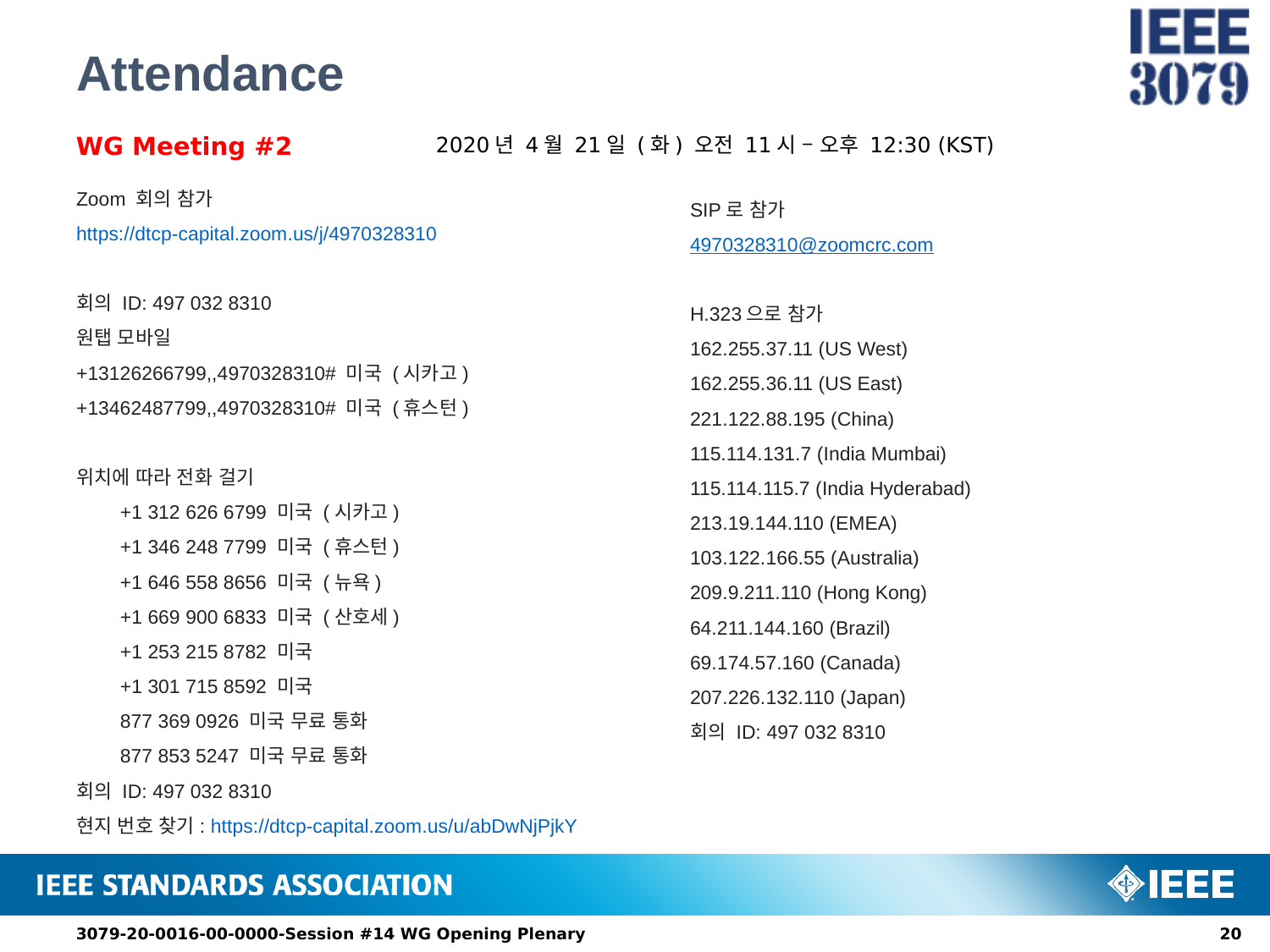

# Attendance
WG Meeting #2
2020년 4월 21일 (화) 오전 11시 – 오후 12:30 (KST)
Zoom 회의 참가
https://dtcp-capital.zoom.us/j/4970328310

회의 ID: 497 032 8310
원탭 모바일
+13126266799,,4970328310# 미국 (시카고)
+13462487799,,4970328310# 미국 (휴스턴)

위치에 따라 전화 걸기
        +1 312 626 6799 미국 (시카고)
        +1 346 248 7799 미국 (휴스턴)
        +1 646 558 8656 미국 (뉴욕)
        +1 669 900 6833 미국 (산호세)
        +1 253 215 8782 미국
        +1 301 715 8592 미국
        877 369 0926 미국 무료 통화
        877 853 5247 미국 무료 통화
회의 ID: 497 032 8310
현지 번호 찾기: https://dtcp-capital.zoom.us/u/abDwNjPjkY
SIP로 참가
4970328310@zoomcrc.com

H.323으로 참가
162.255.37.11 (US West)
162.255.36.11 (US East)
221.122.88.195 (China)
115.114.131.7 (India Mumbai)
115.114.115.7 (India Hyderabad)
213.19.144.110 (EMEA)
103.122.166.55 (Australia)
209.9.211.110 (Hong Kong)
64.211.144.160 (Brazil)
69.174.57.160 (Canada)
207.226.132.110 (Japan)
회의 ID: 497 032 8310

3079-20-0016-00-0000-Session #14 WG Opening Plenary
20